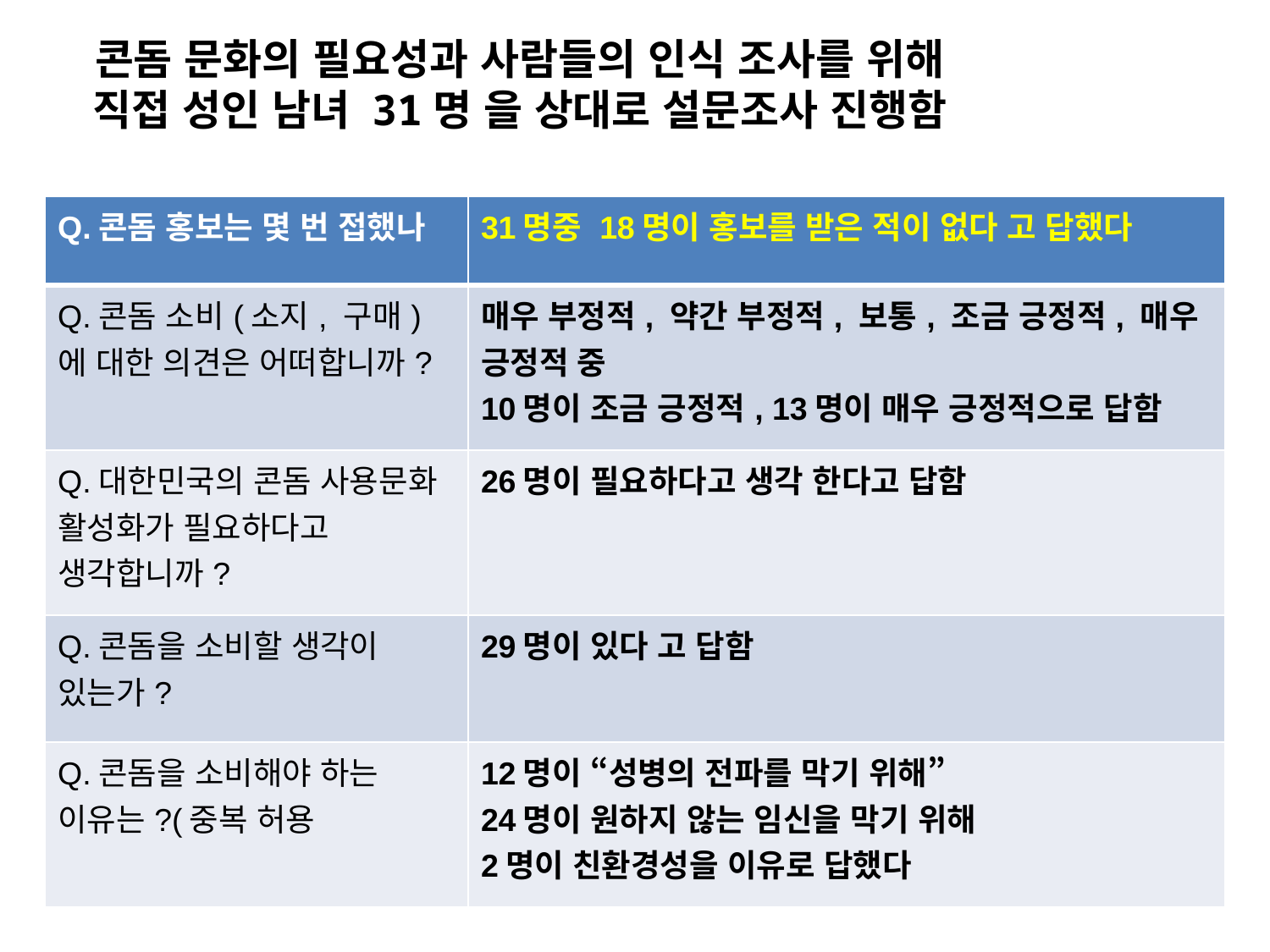

콘돔 문화의 필요성과 사람들의 인식 조사를 위해 직접 성인 남녀 31명 을 상대로 설문조사 진행함
| Q.콘돔 홍보는 몇 번 접했나 | 31명중 18명이 홍보를 받은 적이 없다 고 답했다 |
| --- | --- |
| Q.콘돔 소비(소지, 구매)에 대한 의견은 어떠합니까? | 매우 부정적, 약간 부정적, 보통, 조금 긍정적, 매우 긍정적 중 10명이 조금 긍정적, 13명이 매우 긍정적으로 답함 |
| Q.대한민국의 콘돔 사용문화 활성화가 필요하다고 생각합니까? | 26명이 필요하다고 생각 한다고 답함 |
| Q.콘돔을 소비할 생각이 있는가? | 29명이 있다 고 답함 |
| Q.콘돔을 소비해야 하는 이유는?(중복 허용 | 12명이 “성병의 전파를 막기 위해” 24명이 원하지 않는 임신을 막기 위해 2명이 친환경성을 이유로 답했다 |
)